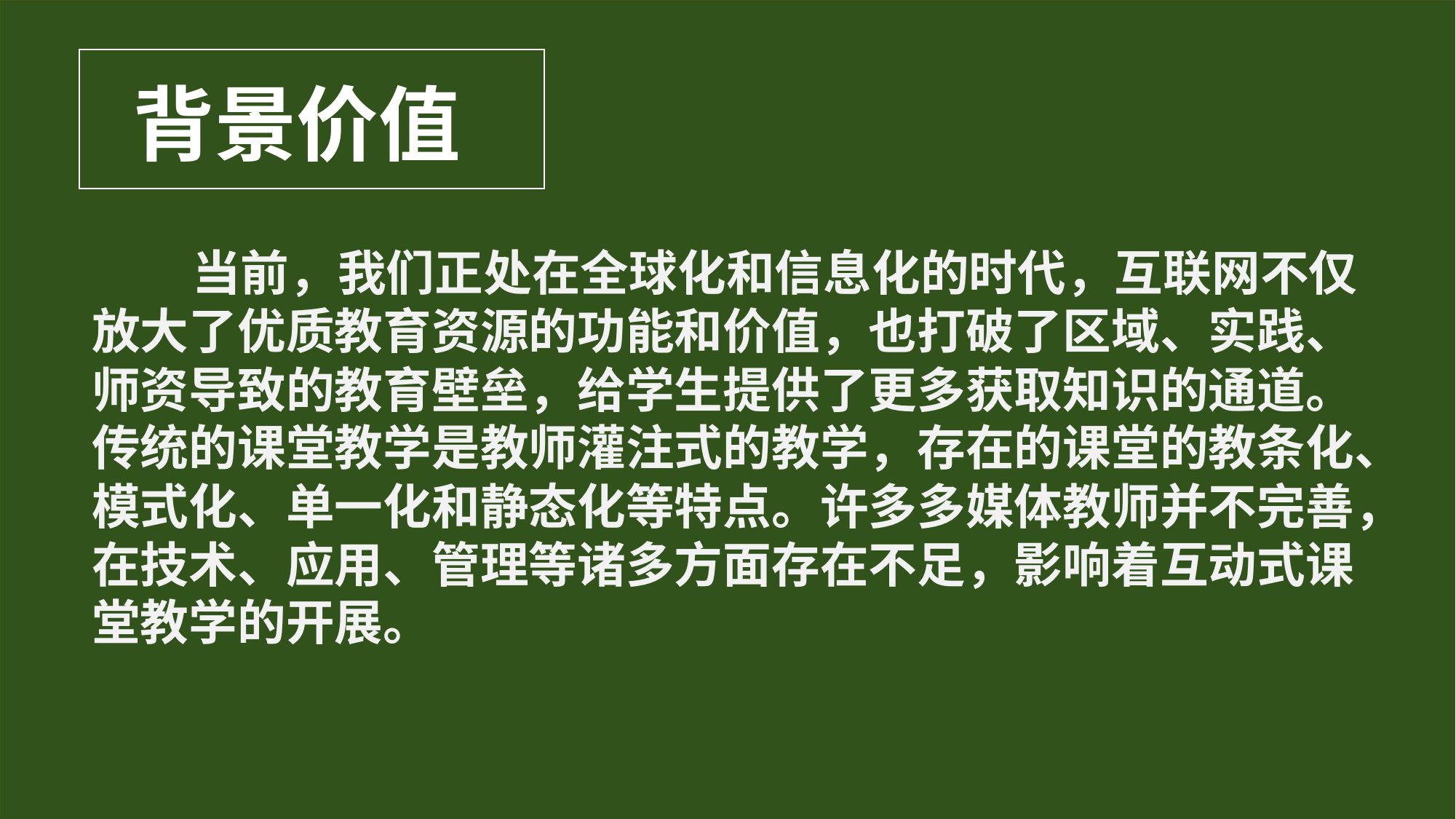

背景价值
        当前，我们正处在全球化和信息化的时代，互联网不仅放大了优质教育资源的功能和价值，也打破了区域、实践、师资导致的教育壁垒，给学生提供了更多获取知识的通道。传统的课堂教学是教师灌注式的教学，存在的课堂的教条化、模式化、单一化和静态化等特点。许多多媒体教师并不完善，在技术、应用、管理等诸多方面存在不足，影响着互动式课堂教学的开展。